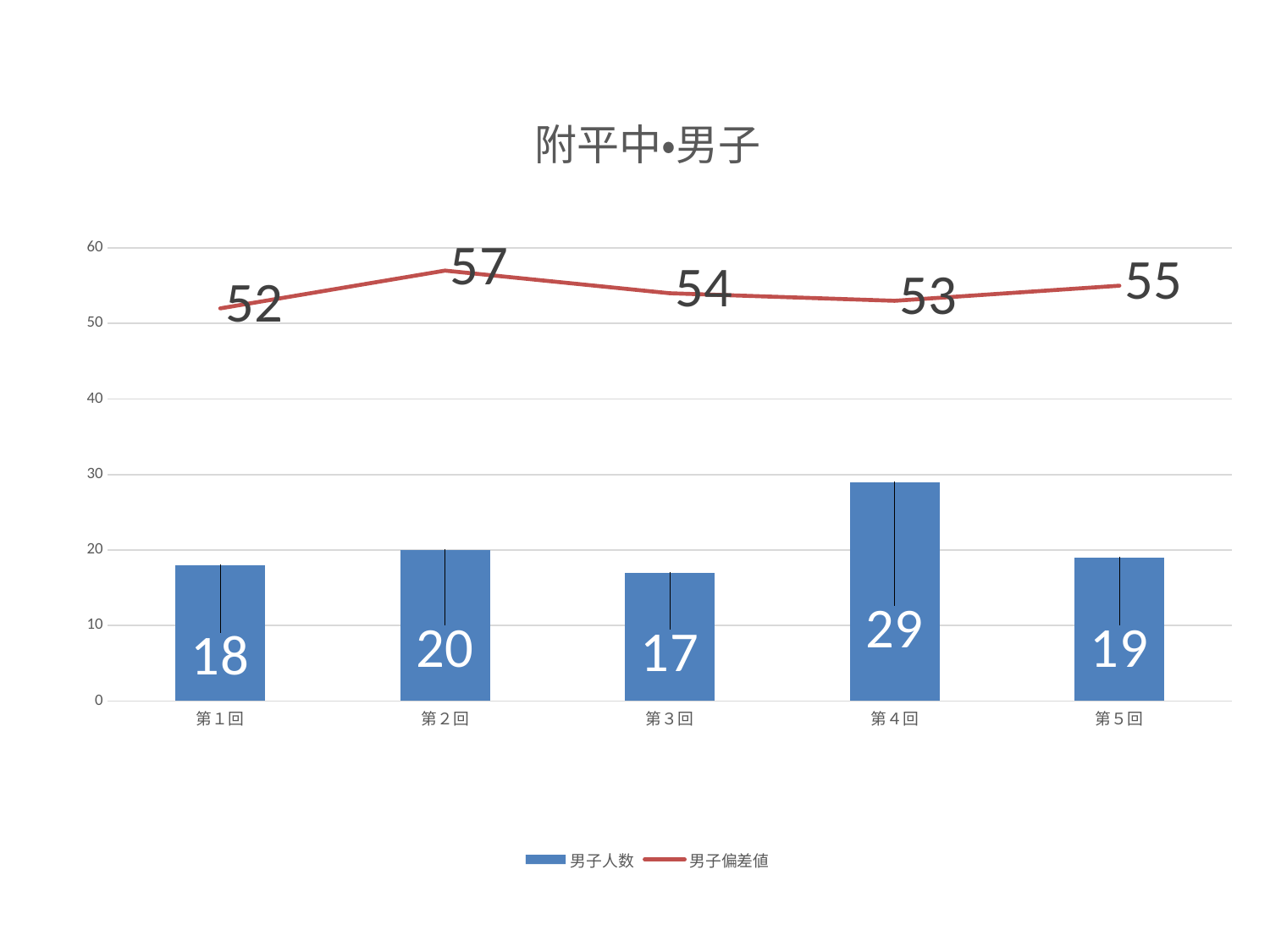

### Chart: 附平中・男子

| Category | 男子人数 | 男子偏差値 |
|---|---|---|
| 第１回 | 18.0 | 52.0 |
| 第２回 | 20.0 | 57.0 |
| 第３回 | 17.0 | 54.0 |
| 第４回 | 29.0 | 53.0 |
| 第５回 | 19.0 | 55.0 |